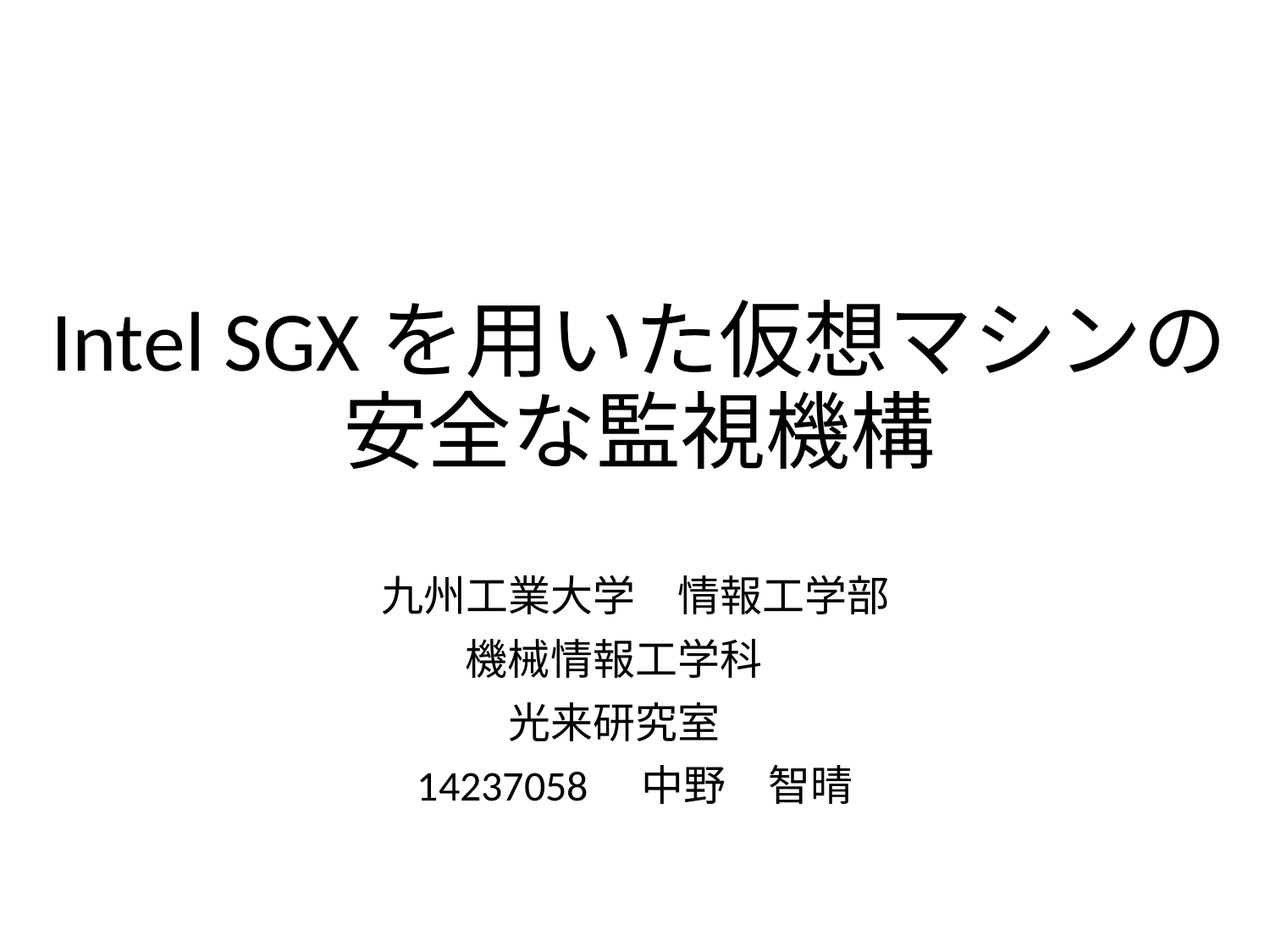

# Intel SGXを用いた仮想マシンの 安全な監視機構

九州工業大学　情報工学部
機械情報工学科
光来研究室
14237058　中野　智晴